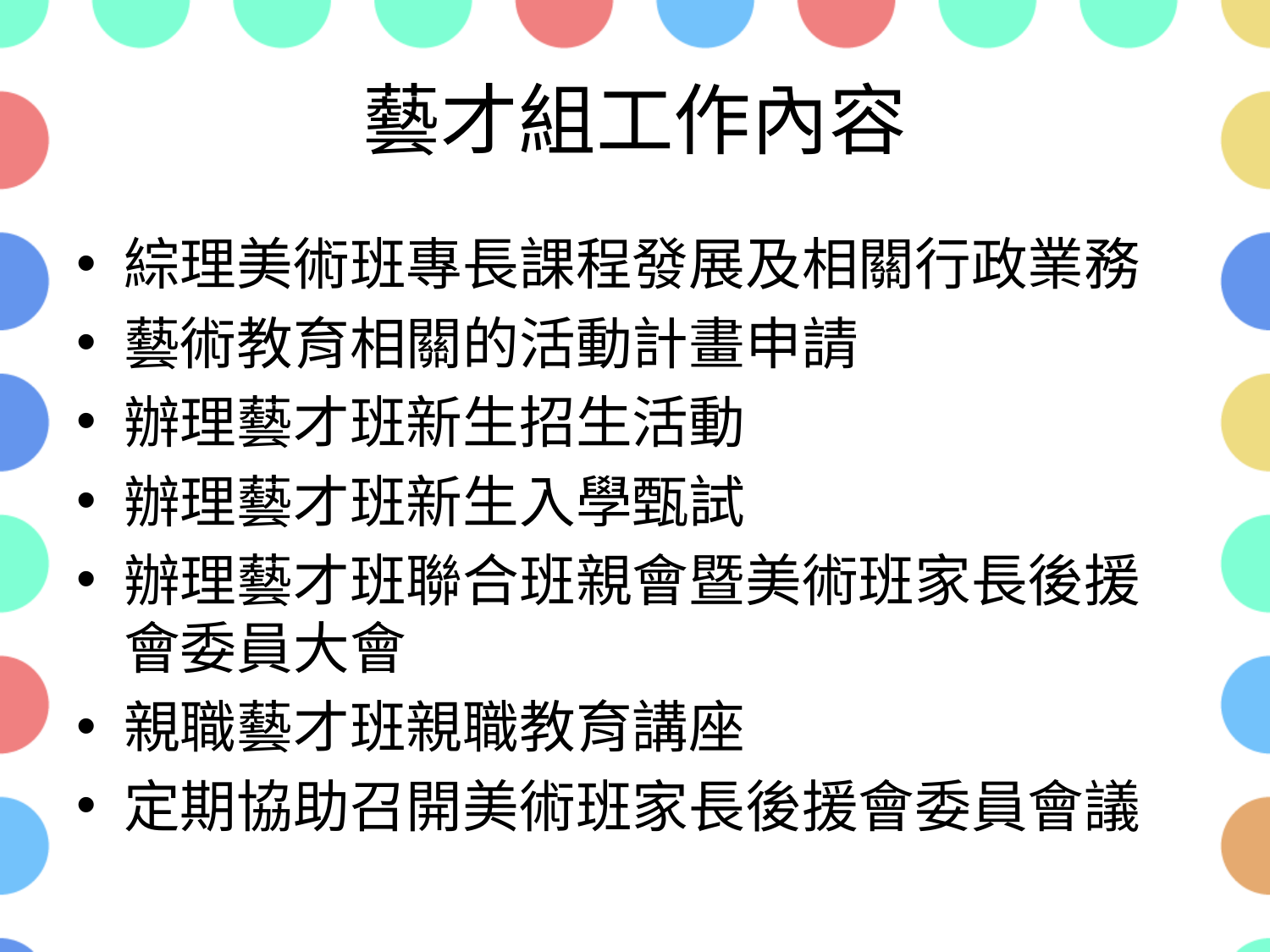

# 藝才組工作內容
綜理美術班專長課程發展及相關行政業務
藝術教育相關的活動計畫申請
辦理藝才班新生招生活動
辦理藝才班新生入學甄試
辦理藝才班聯合班親會暨美術班家長後援會委員大會
親職藝才班親職教育講座
定期協助召開美術班家長後援會委員會議